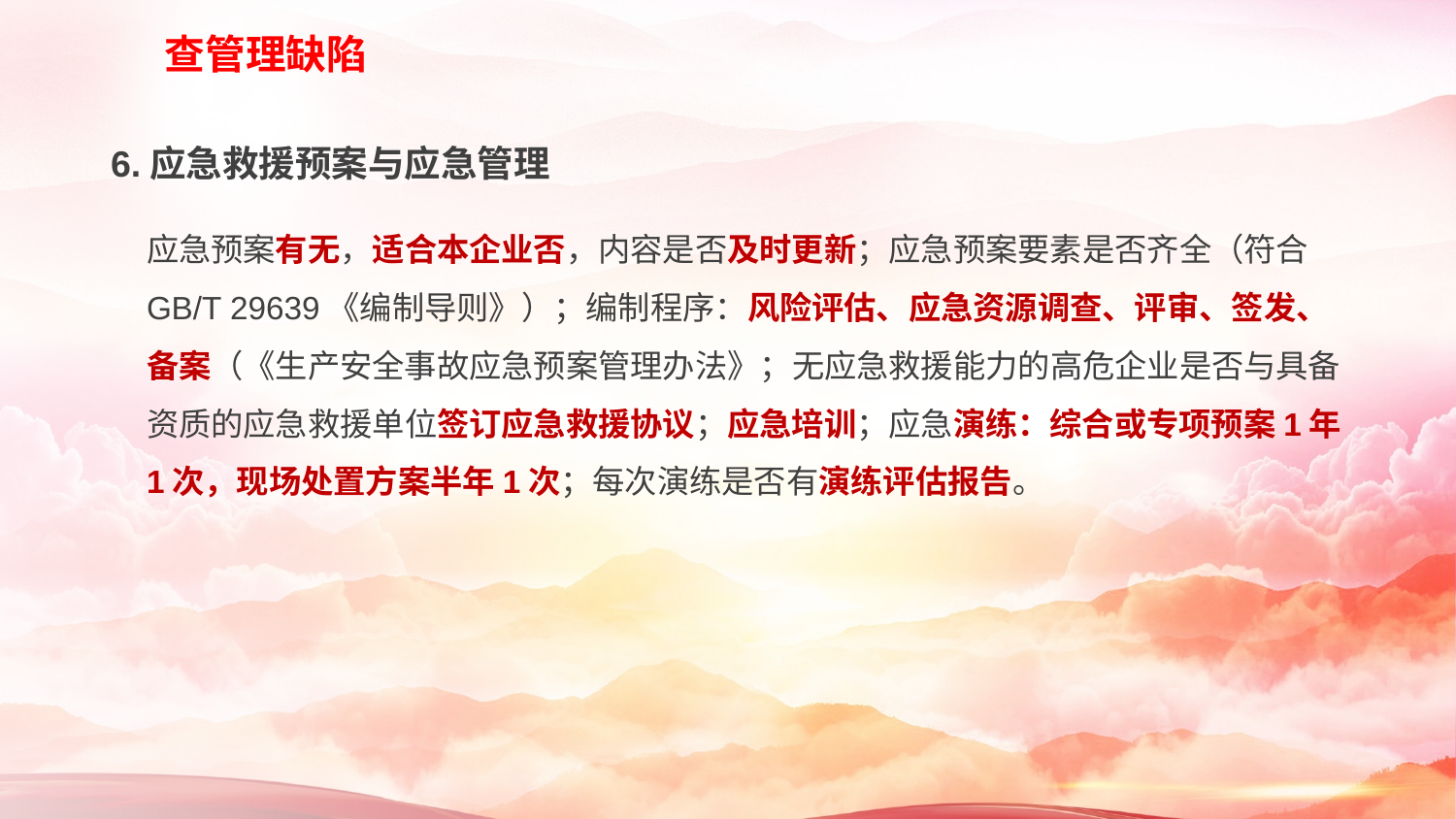

查管理缺陷
6.应急救援预案与应急管理
应急预案有无，适合本企业否，内容是否及时更新；应急预案要素是否齐全（符合GB/T 29639《编制导则》）；编制程序：风险评估、应急资源调查、评审、签发、备案（《生产安全事故应急预案管理办法》；无应急救援能力的高危企业是否与具备资质的应急救援单位签订应急救援协议；应急培训；应急演练：综合或专项预案1年1次，现场处置方案半年1次；每次演练是否有演练评估报告。